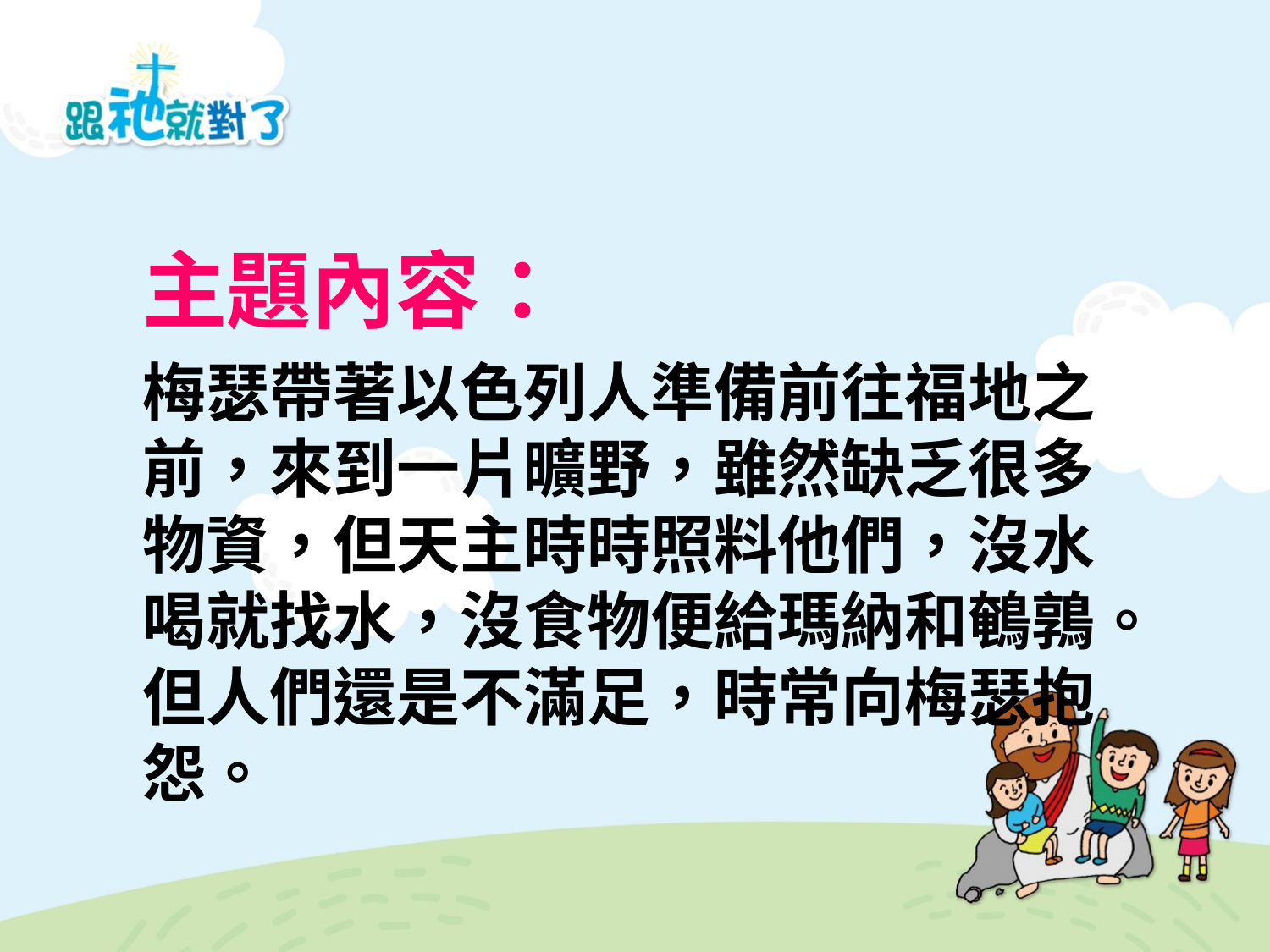

主題內容：
梅瑟帶著以色列人準備前往福地之前，來到一片曠野，雖然缺乏很多物資，但天主時時照料他們，沒水喝就找水，沒食物便給瑪納和鵪鶉。但人們還是不滿足，時常向梅瑟抱怨。